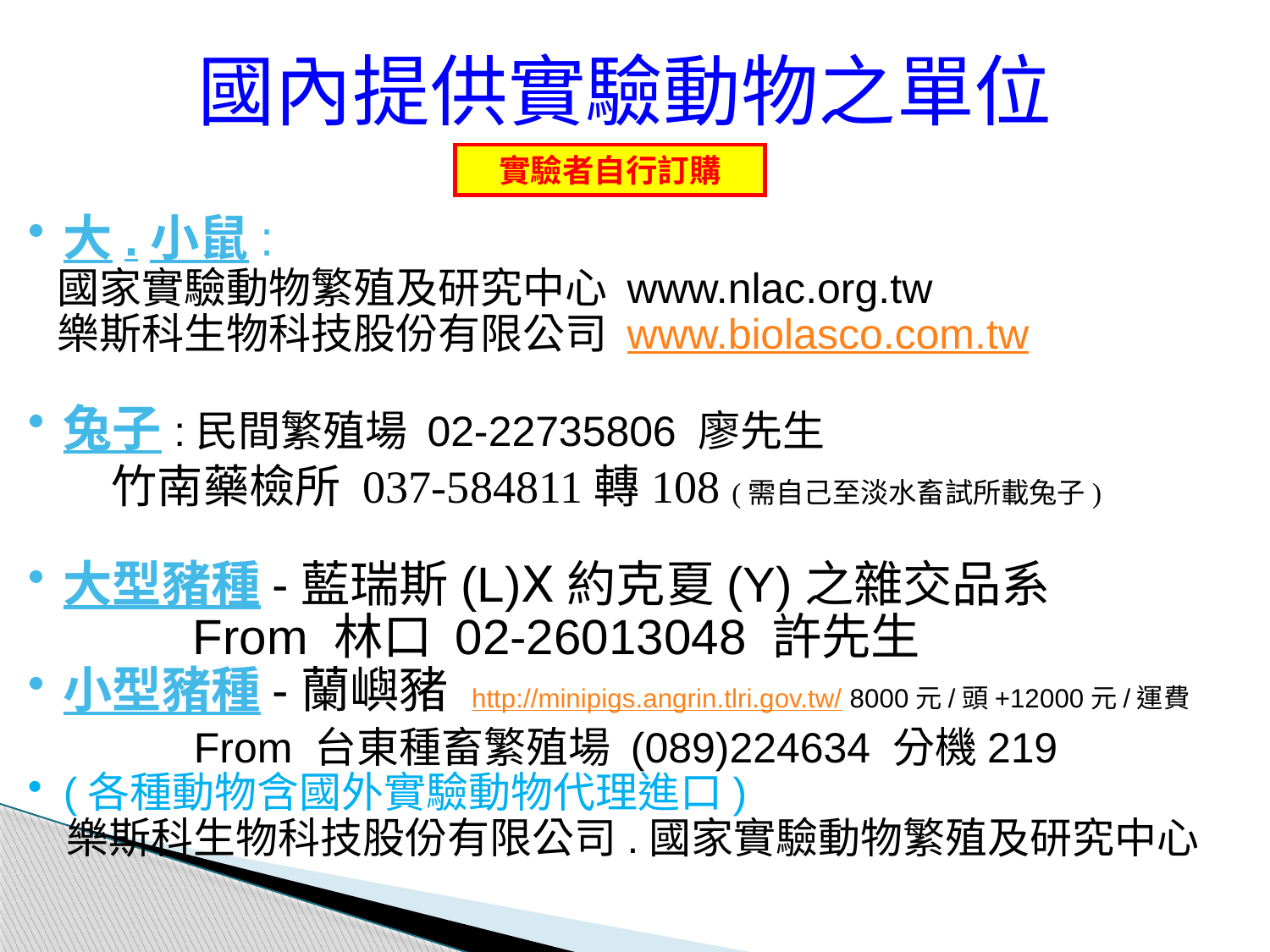

國內提供實驗動物之單位
實驗者自行訂購

大.小鼠:
  國家實驗動物繁殖及研究中心 www.nlac.org.tw
  樂斯科生物科技股份有限公司 www.biolasco.com.tw

兔子:民間繁殖場 02-22735806 廖先生
       竹南藥檢所 037-584811轉108 (需自己至淡水畜試所載兔子)

大型豬種-藍瑞斯(L)X約克夏(Y)之雜交品系
            From 林口 02-26013048 許先生
小型豬種-蘭嶼豬 http://minipigs.angrin.tlri.gov.tw/ 8000元/頭+12000元/運費
              From 台東種畜繁殖場 (089)224634 分機219
(各種動物含國外實驗動物代理進口)
   樂斯科生物科技股份有限公司.國家實驗動物繁殖及研究中心